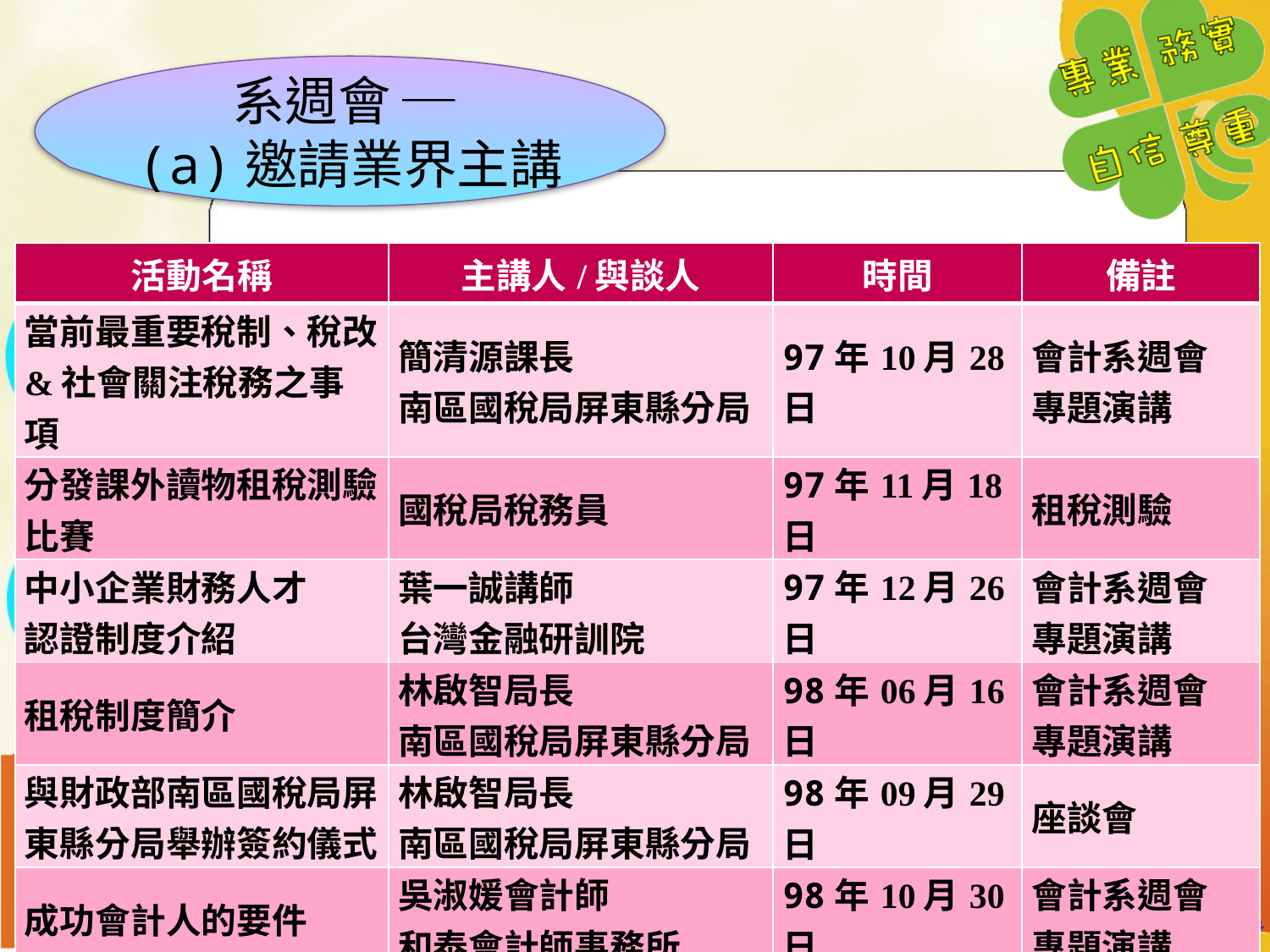

系週會 ─
(a)邀請業界主講
| 活動名稱 | 主講人/與談人 | 時間 | 備註 |
| --- | --- | --- | --- |
| 當前最重要稅制、稅改 &社會關注稅務之事項 | 簡清源課長 南區國稅局屏東縣分局 | 97年10月28日 | 會計系週會 專題演講 |
| 分發課外讀物租稅測驗比賽 | 國稅局稅務員 | 97年11月18日 | 租稅測驗 |
| 中小企業財務人才 認證制度介紹 | 葉一誠講師 台灣金融研訓院 | 97年12月26日 | 會計系週會 專題演講 |
| 租稅制度簡介 | 林啟智局長 南區國稅局屏東縣分局 | 98年06月16日 | 會計系週會 專題演講 |
| 與財政部南區國稅局屏東縣分局舉辦簽約儀式 | 林啟智局長 南區國稅局屏東縣分局 | 98年09月29日 | 座談會 |
| 成功會計人的要件 | 吳淑媛會計師 和泰會計師事務所 | 98年10月30日 | 會計系週會 專題演講 |
| 全民美學”藝”萬富翁 | 陳進東理事長 平面設計協會 | 98年12月22日 | 會計系週會 專題演講 |
91